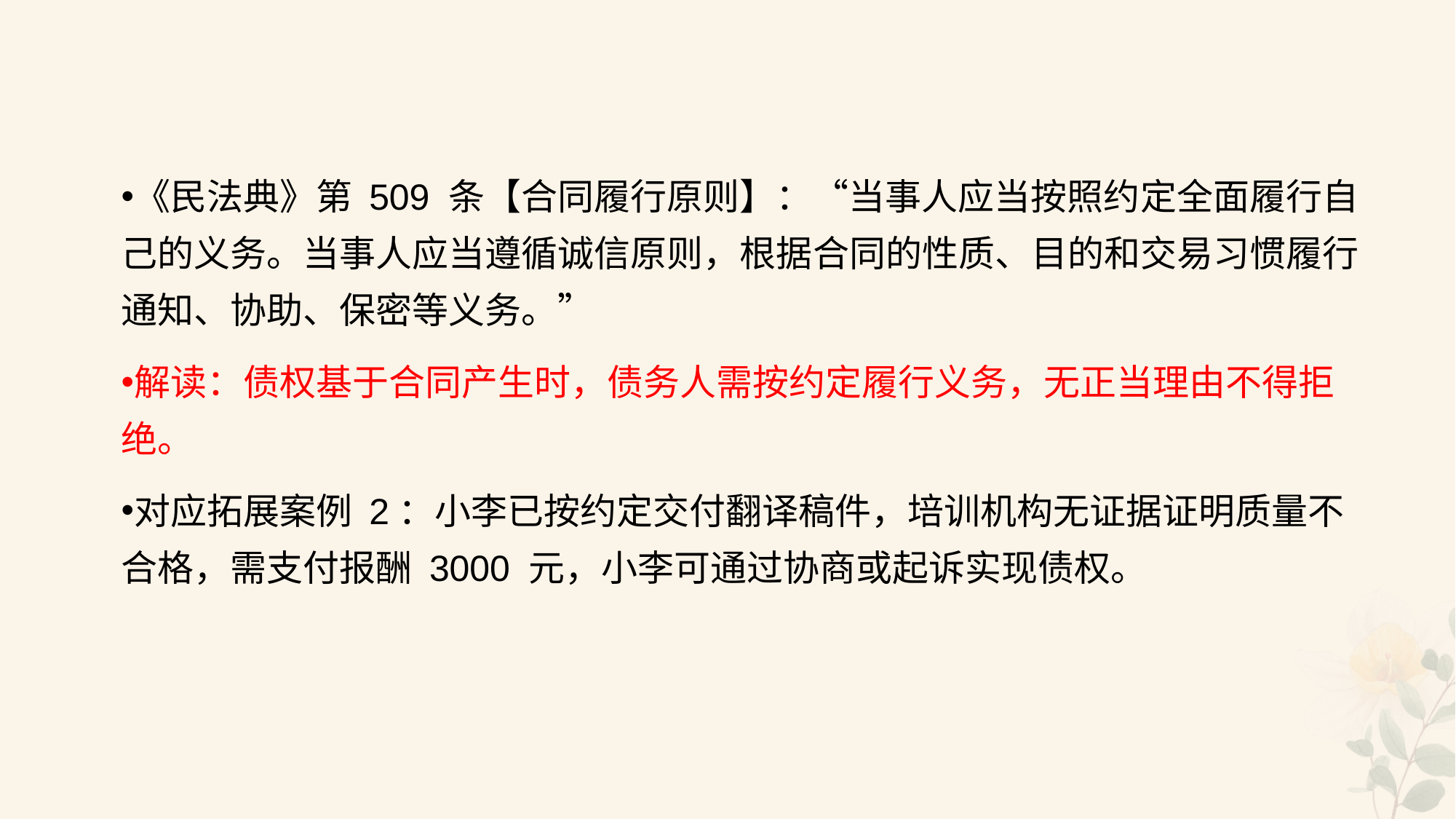

#
《民法典》第 509 条【合同履行原则】：“当事人应当按照约定全面履行自己的义务。当事人应当遵循诚信原则，根据合同的性质、目的和交易习惯履行通知、协助、保密等义务。”
解读：债权基于合同产生时，债务人需按约定履行义务，无正当理由不得拒绝。
对应拓展案例 2：小李已按约定交付翻译稿件，培训机构无证据证明质量不合格，需支付报酬 3000 元，小李可通过协商或起诉实现债权。